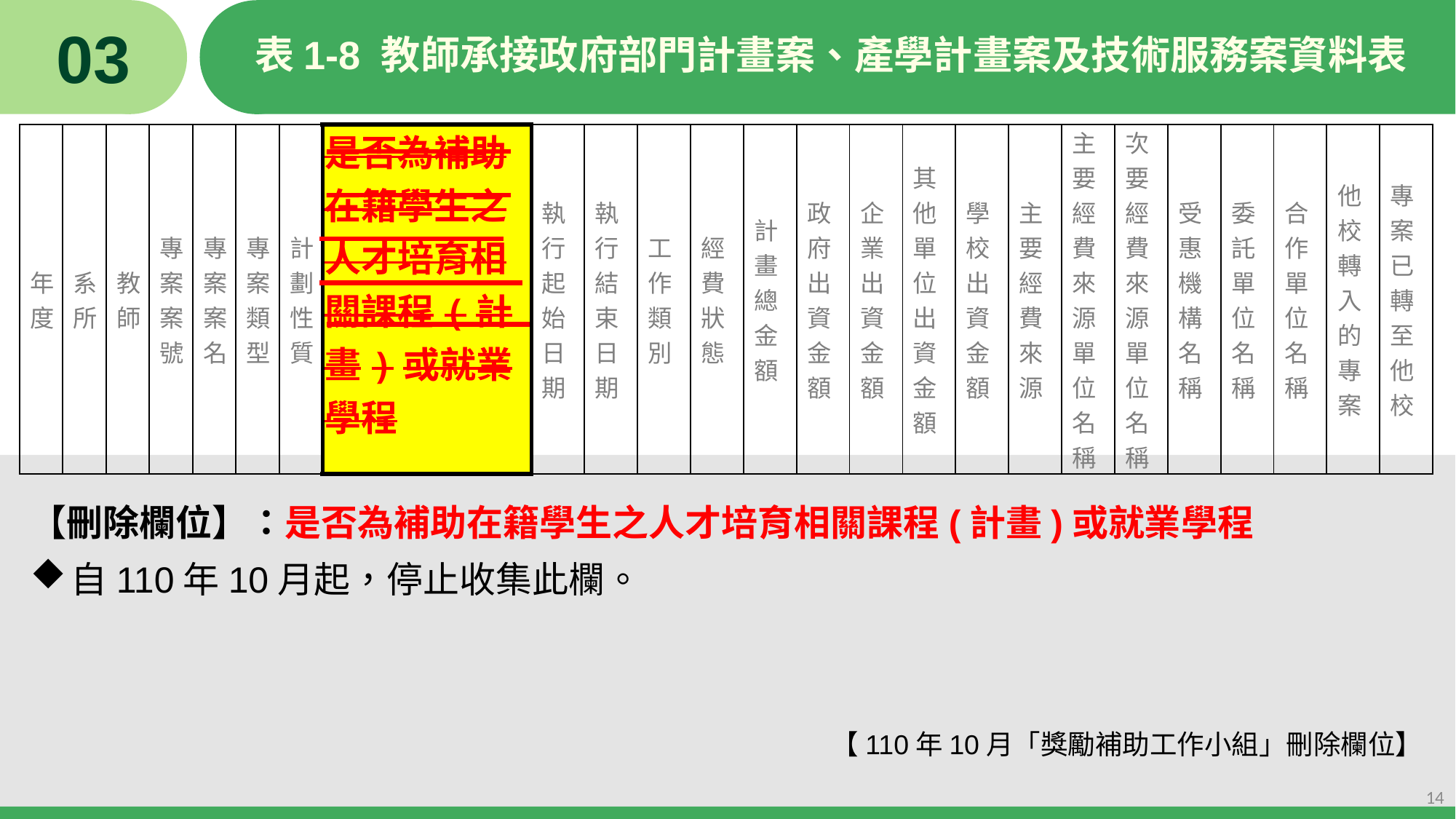

03
# 表1-8 教師承接政府部門計畫案、產學計畫案及技術服務案資料表
| 年度 | 系所 | 教師 | 專案案號 | 專案案名 | 專案類型 | 計劃性質 | 是否為補助在籍學生之人才培育相關課程(計畫)或就業學程 | 執行起始日期 | 執行結束日期 | 工作類別 | 經費狀態 | 計畫總金額 | 政府出資金額 | 企業出資金額 | 其他單位出資金額 | 學校出資金額 | 主要經費來源 | 主要經費來源單位名稱 | 次要經費來源單位名稱 | 受惠機構名稱 | 委託單位名稱 | 合作單位名稱 | 他校轉入的專案 | 專案已轉至他校 |
| --- | --- | --- | --- | --- | --- | --- | --- | --- | --- | --- | --- | --- | --- | --- | --- | --- | --- | --- | --- | --- | --- | --- | --- | --- |
【刪除欄位】：是否為補助在籍學生之人才培育相關課程(計畫)或就業學程
自110年10月起，停止收集此欄。

【110年10月「獎勵補助工作小組」刪除欄位】
14